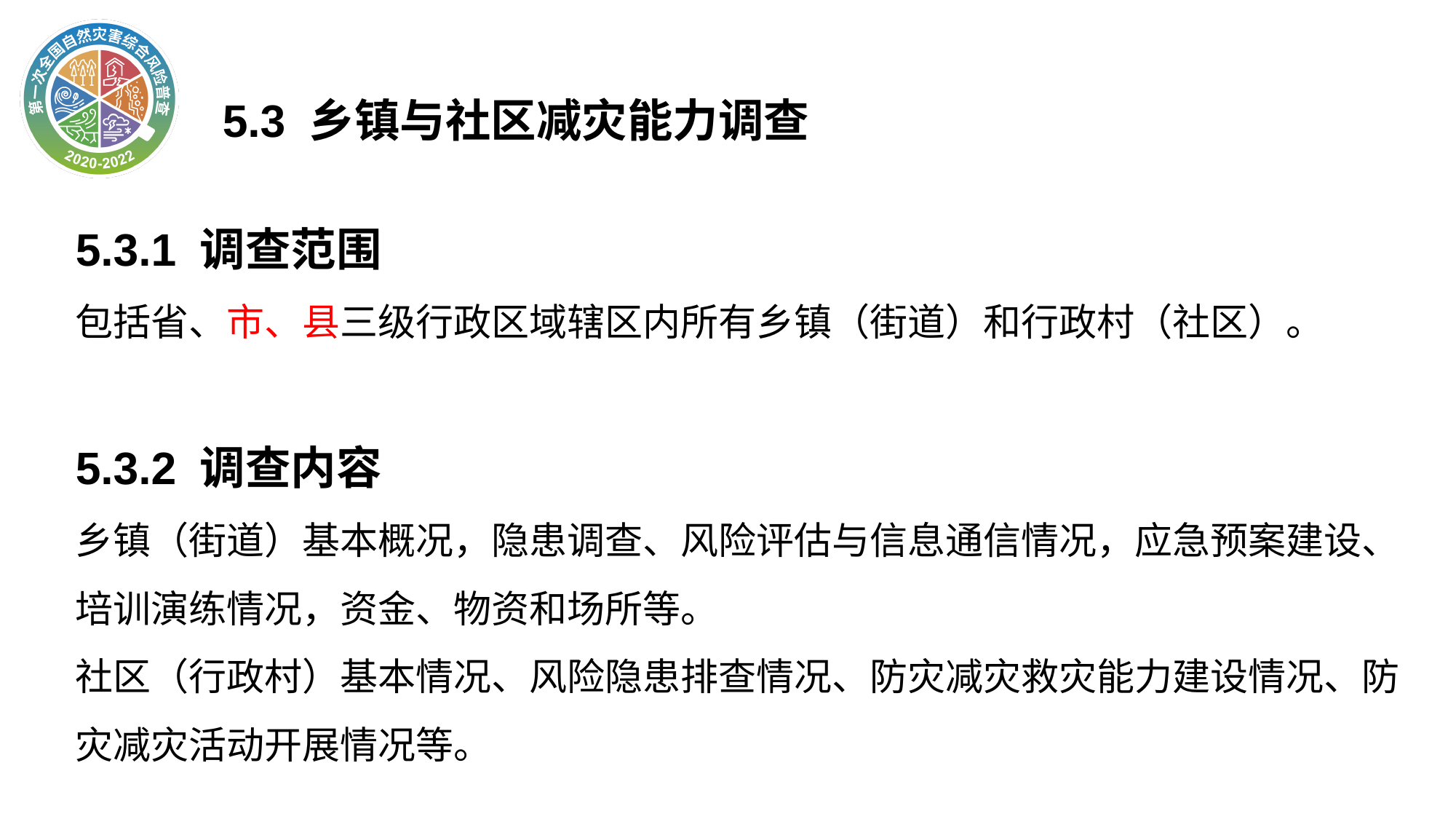

5.3 乡镇与社区减灾能力调查
5.3.1 调查范围
包括省、市、县三级行政区域辖区内所有乡镇（街道）和行政村（社区）。

5.3.2 调查内容
乡镇（街道）基本概况，隐患调查、风险评估与信息通信情况，应急预案建设、培训演练情况，资金、物资和场所等。
社区（行政村）基本情况、风险隐患排查情况、防灾减灾救灾能力建设情况、防灾减灾活动开展情况等。